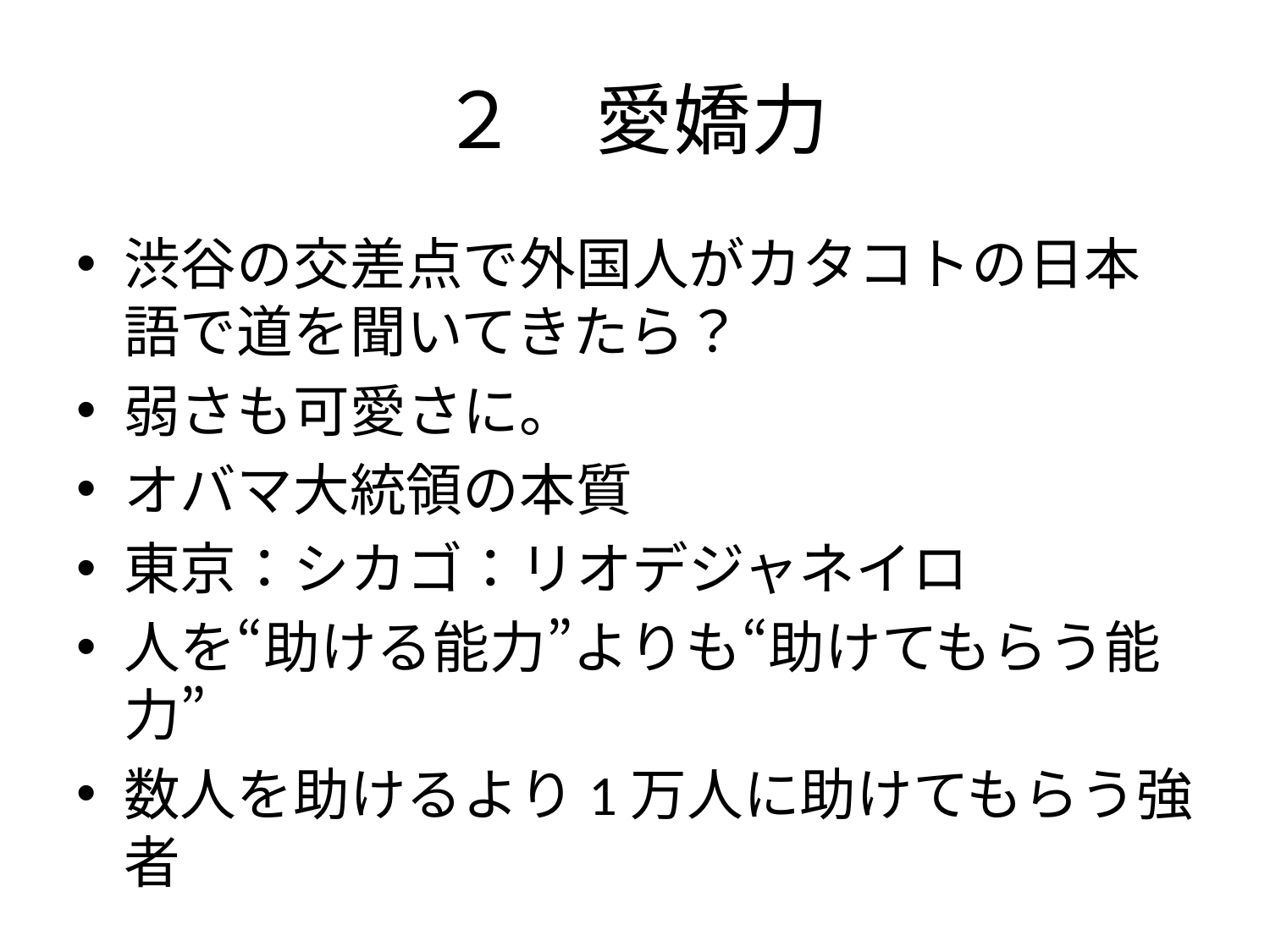

# ２　愛嬌力
渋谷の交差点で外国人がカタコトの日本語で道を聞いてきたら？
弱さも可愛さに。
オバマ大統領の本質
東京：シカゴ：リオデジャネイロ
人を“助ける能力”よりも“助けてもらう能力”
数人を助けるより1万人に助けてもらう強者